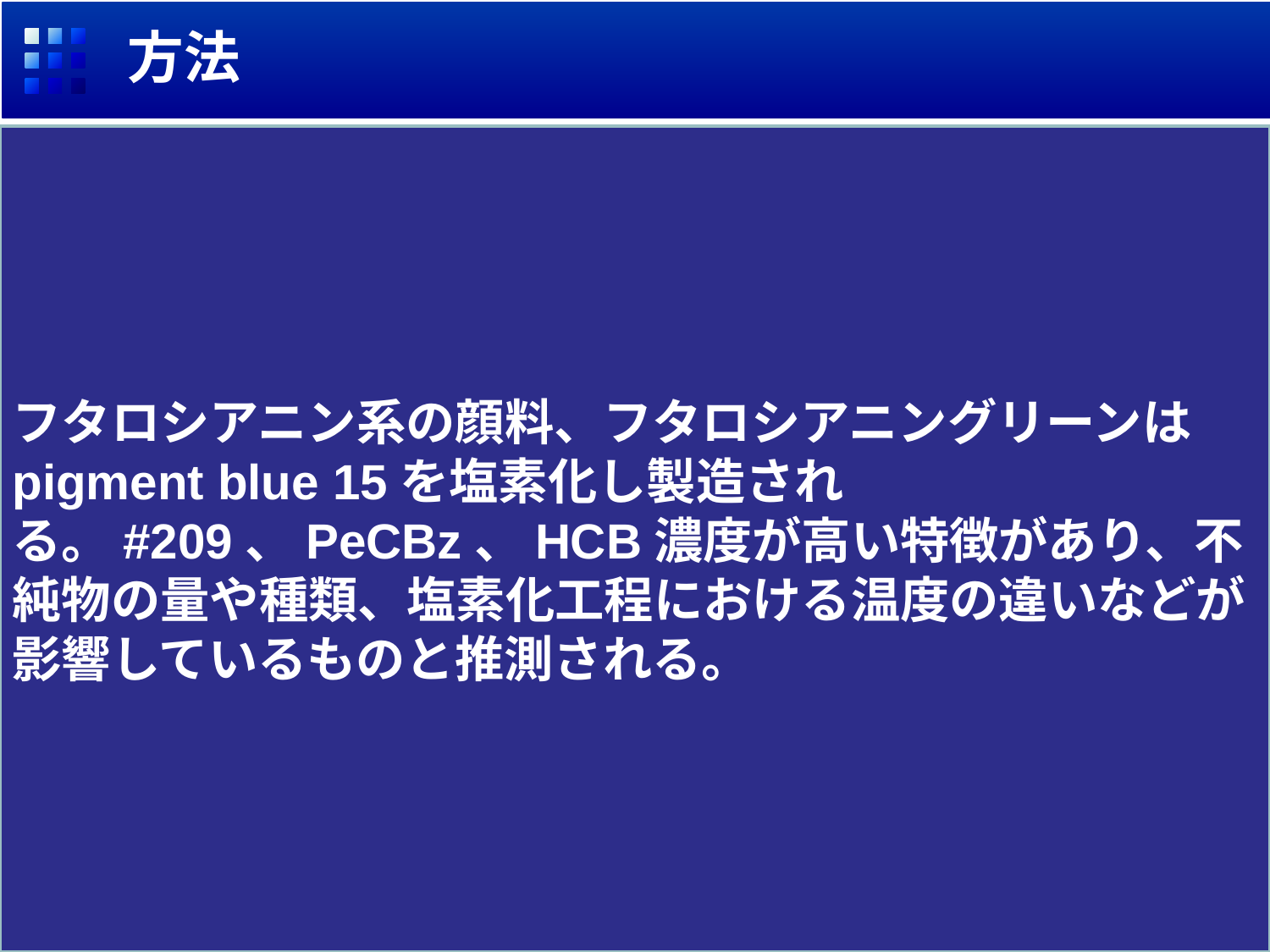

# 方法
フタロシアニン系の顔料、フタロシアニングリーンはpigment blue 15を塩素化し製造される。#209、PeCBz、HCB濃度が高い特徴があり、不純物の量や種類、塩素化工程における温度の違いなどが影響しているものと推測される。